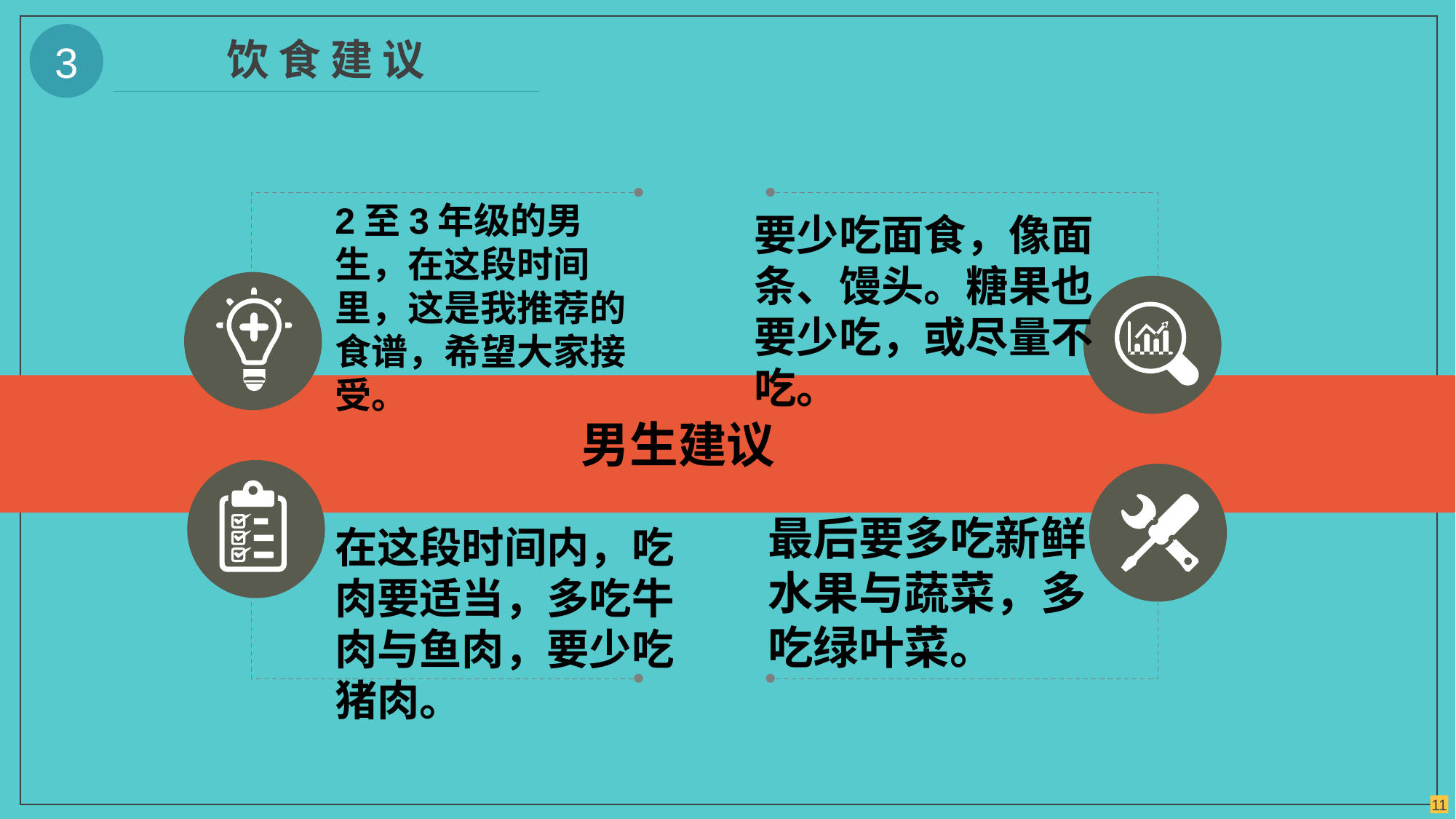

3
饮 食 建 议

2至3年级的男生，在这段时间里，这是我推荐的食谱，希望大家接受。

要少吃面食，像面条、馒头。糖果也要少吃，或尽量不吃。

男生建议

最后要多吃新鲜水果与蔬菜，多吃绿叶菜。
在这段时间内，吃肉要适当，多吃牛肉与鱼肉，要少吃猪肉。

11